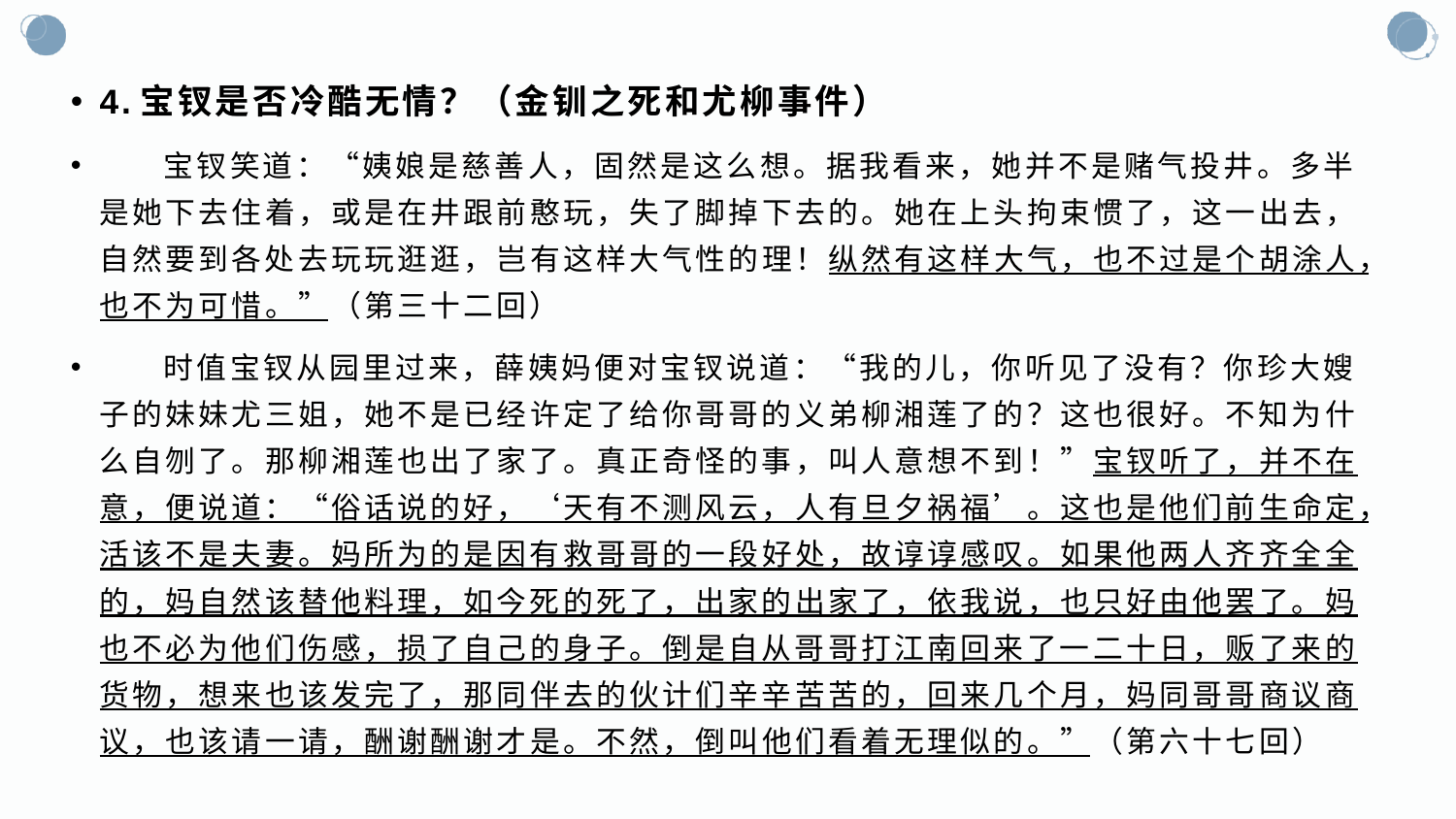

4.宝钗是否冷酷无情？（金钏之死和尤柳事件）
      宝钗笑道：“姨娘是慈善人，固然是这么想。据我看来，她并不是赌气投井。多半是她下去住着，或是在井跟前憨玩，失了脚掉下去的。她在上头拘束惯了，这一出去，自然要到各处去玩玩逛逛，岂有这样大气性的理！纵然有这样大气，也不过是个胡涂人，也不为可惜。”（第三十二回）
      时值宝钗从园里过来，薛姨妈便对宝钗说道：“我的儿，你听见了没有？你珍大嫂子的妹妹尤三姐，她不是已经许定了给你哥哥的义弟柳湘莲了的？这也很好。不知为什么自刎了。那柳湘莲也出了家了。真正奇怪的事，叫人意想不到！”宝钗听了，并不在意，便说道：“俗话说的好，‘天有不测风云，人有旦夕祸福’。这也是他们前生命定，活该不是夫妻。妈所为的是因有救哥哥的一段好处，故谆谆感叹。如果他两人齐齐全全的，妈自然该替他料理，如今死的死了，出家的出家了，依我说，也只好由他罢了。妈也不必为他们伤感，损了自己的身子。倒是自从哥哥打江南回来了一二十日，贩了来的货物，想来也该发完了，那同伴去的伙计们辛辛苦苦的，回来几个月，妈同哥哥商议商议，也该请一请，酬谢酬谢才是。不然，倒叫他们看着无理似的。”（第六十七回）